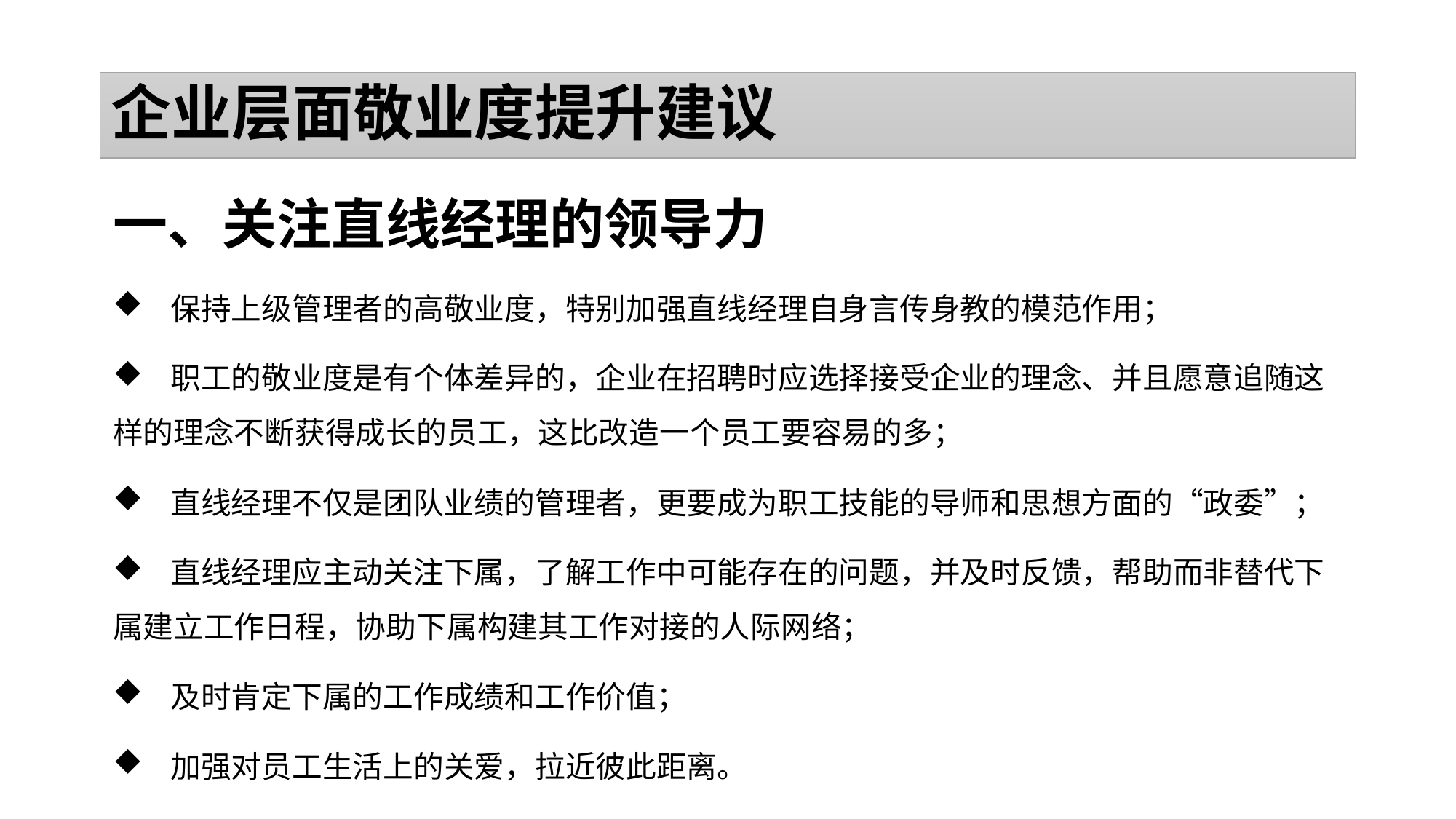

# 企业层面敬业度提升建议
一、关注直线经理的领导力
   保持上级管理者的高敬业度，特别加强直线经理自身言传身教的模范作用；
   职工的敬业度是有个体差异的，企业在招聘时应选择接受企业的理念、并且愿意追随这样的理念不断获得成长的员工，这比改造一个员工要容易的多；
   直线经理不仅是团队业绩的管理者，更要成为职工技能的导师和思想方面的“政委”；
   直线经理应主动关注下属，了解工作中可能存在的问题，并及时反馈，帮助而非替代下属建立工作日程，协助下属构建其工作对接的人际网络；
   及时肯定下属的工作成绩和工作价值；
   加强对员工生活上的关爱，拉近彼此距离。